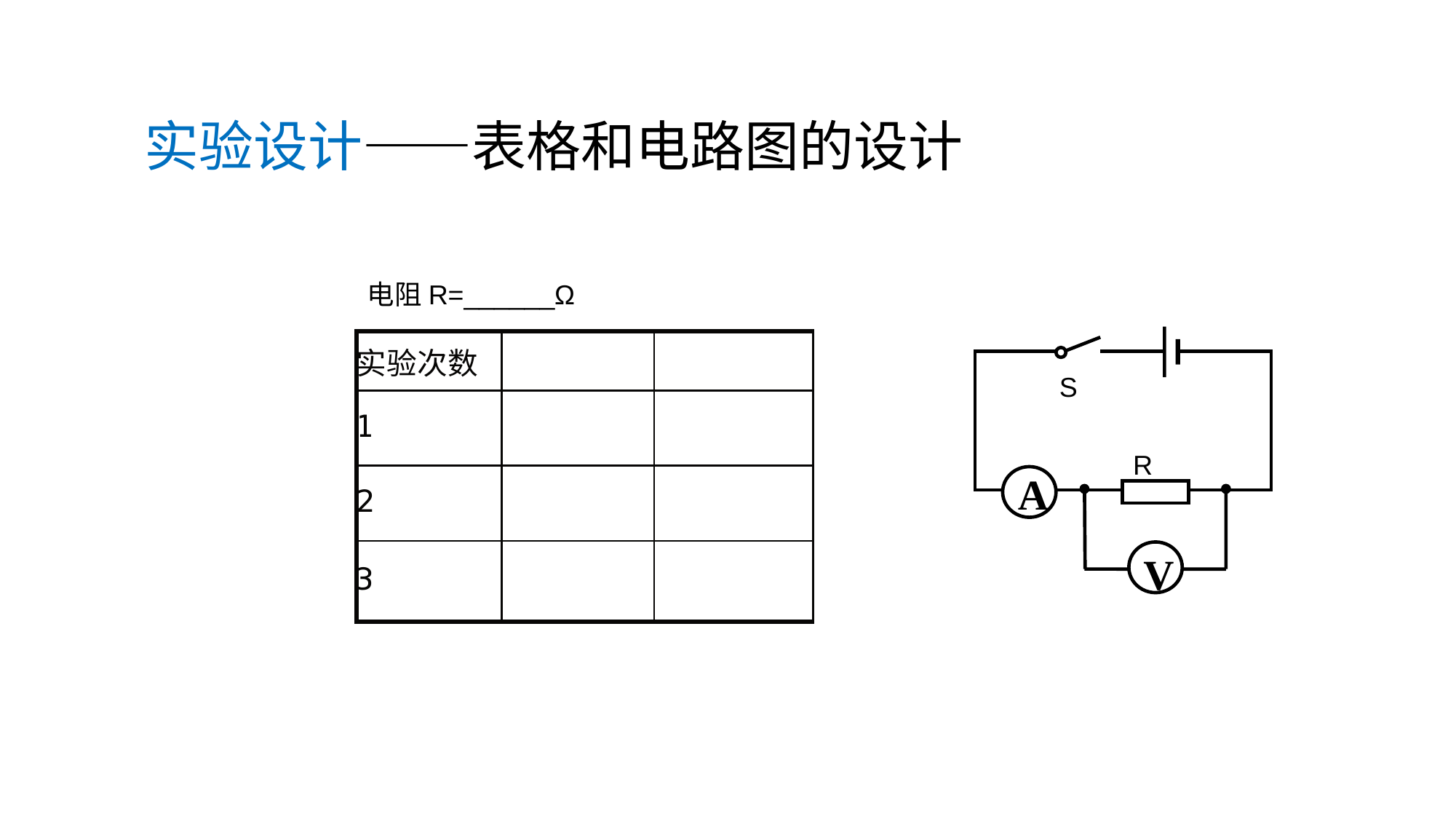

实验设计——表格和电路图的设计
电阻R=______Ω

A

V

S
R
| 实验次数 |  |  |
| --- | --- | --- |
| 1 |  |  |
| 2 |  |  |
| 3 |  |  |